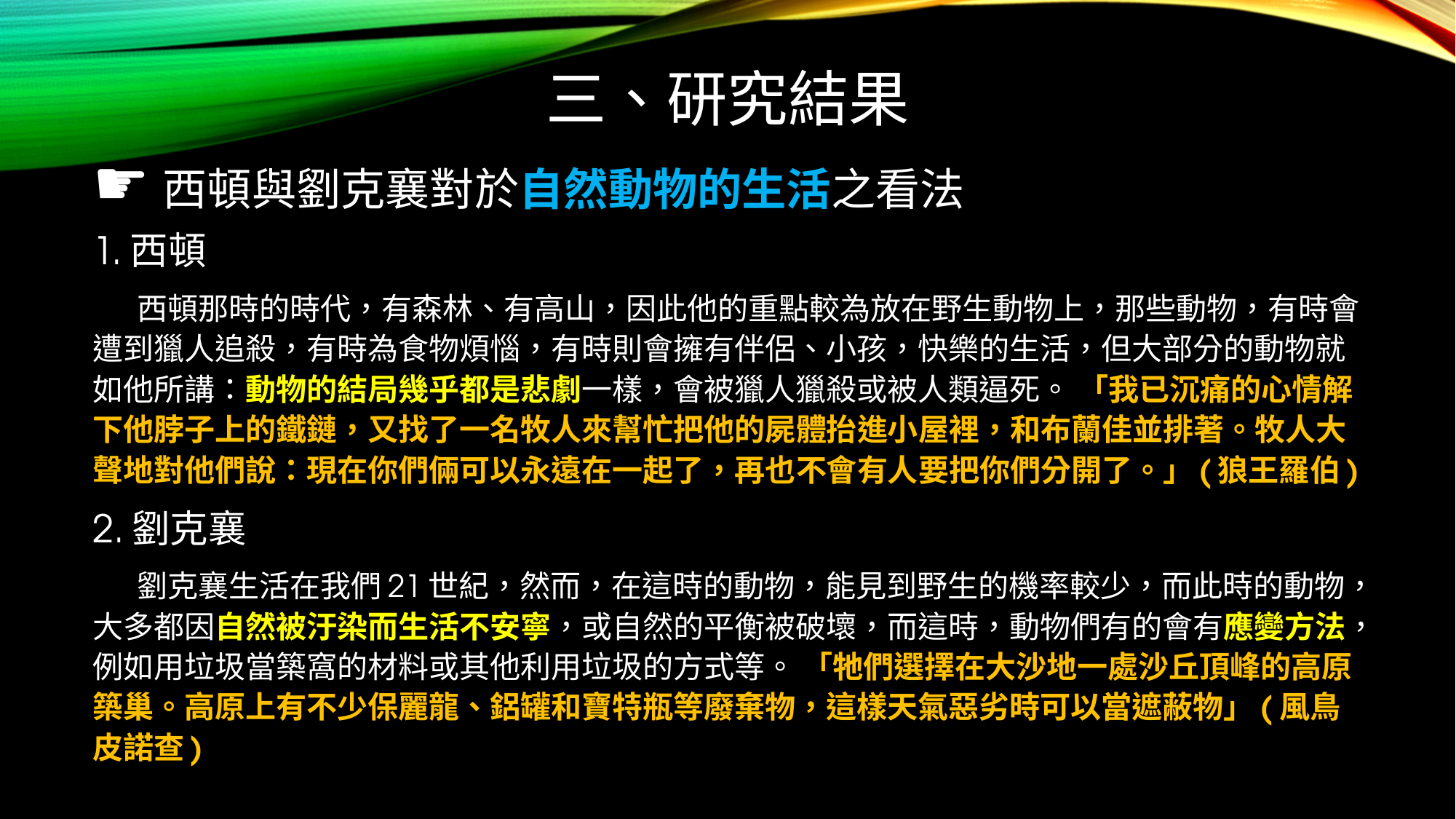

# 三、研究結果
☛西頓與劉克襄對於自然動物的生活之看法
1.西頓
       西頓那時的時代，有森林、有高山，因此他的重點較為放在野生動物上，那些動物，有時會遭到獵人追殺，有時為食物煩惱，有時則會擁有伴侶、小孩，快樂的生活，但大部分的動物就如他所講：動物的結局幾乎都是悲劇一樣，會被獵人獵殺或被人類逼死。 「我已沉痛的心情解下他脖子上的鐵鏈，又找了一名牧人來幫忙把他的屍體抬進小屋裡，和布蘭佳並排著。牧人大聲地對他們說：現在你們倆可以永遠在一起了，再也不會有人要把你們分開了。」(狼王羅伯)
2.劉克襄
       劉克襄生活在我們21世紀，然而，在這時的動物，能見到野生的機率較少，而此時的動物，大多都因自然被汙染而生活不安寧，或自然的平衡被破壞，而這時，動物們有的會有應變方法，例如用垃圾當築窩的材料或其他利用垃圾的方式等。 「牠們選擇在大沙地一處沙丘頂峰的高原築巢。高原上有不少保麗龍、鋁罐和寶特瓶等廢棄物，這樣天氣惡劣時可以當遮蔽物」(風鳥皮諾查)